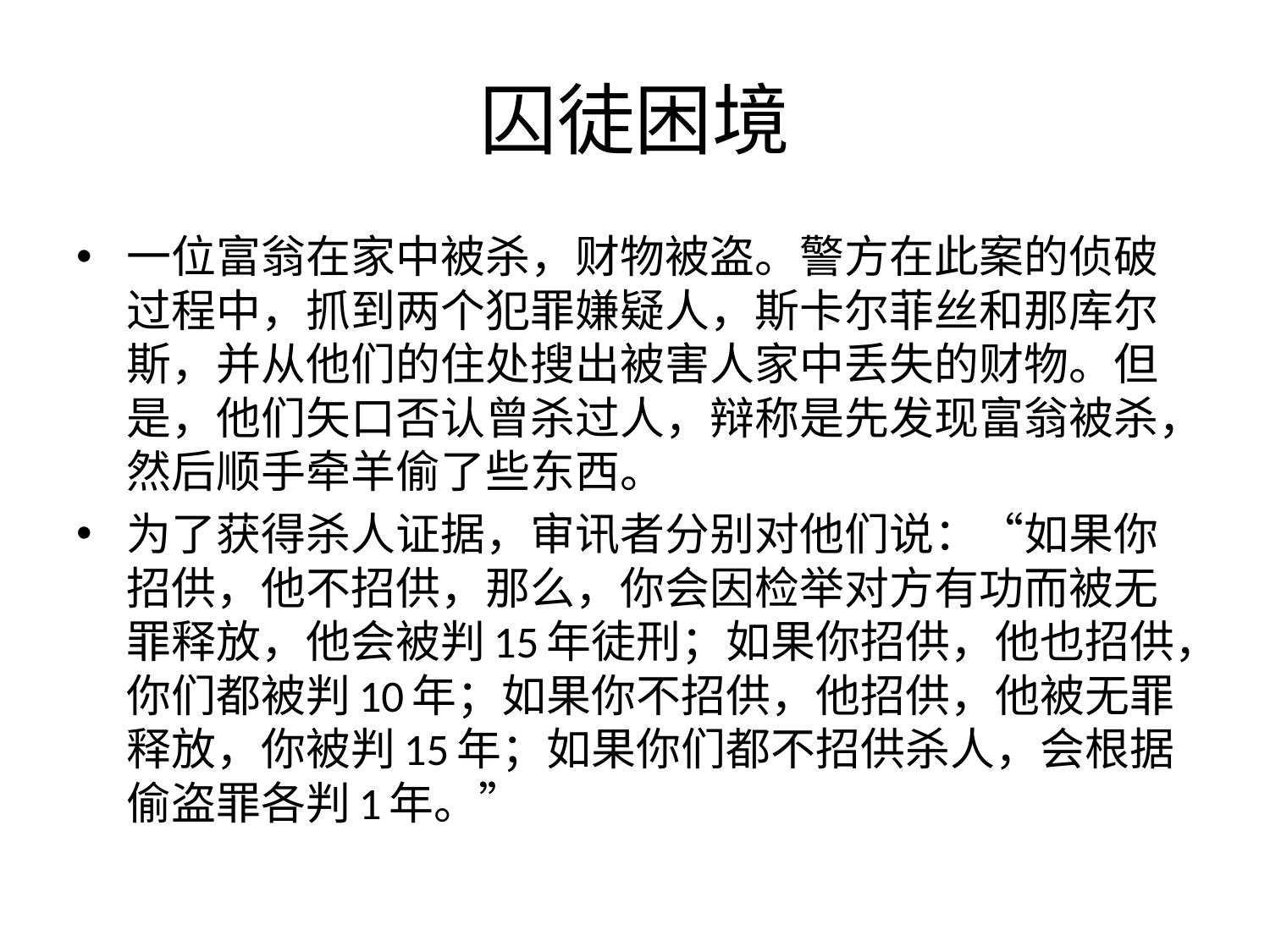

# 囚徒困境
一位富翁在家中被杀，财物被盗。警方在此案的侦破过程中，抓到两个犯罪嫌疑人，斯卡尔菲丝和那库尔斯，并从他们的住处搜出被害人家中丢失的财物。但是，他们矢口否认曾杀过人，辩称是先发现富翁被杀，然后顺手牵羊偷了些东西。
为了获得杀人证据，审讯者分别对他们说：“如果你招供，他不招供，那么，你会因检举对方有功而被无罪释放，他会被判15年徒刑；如果你招供，他也招供，你们都被判10年；如果你不招供，他招供，他被无罪释放，你被判15年；如果你们都不招供杀人，会根据偷盗罪各判1年。”